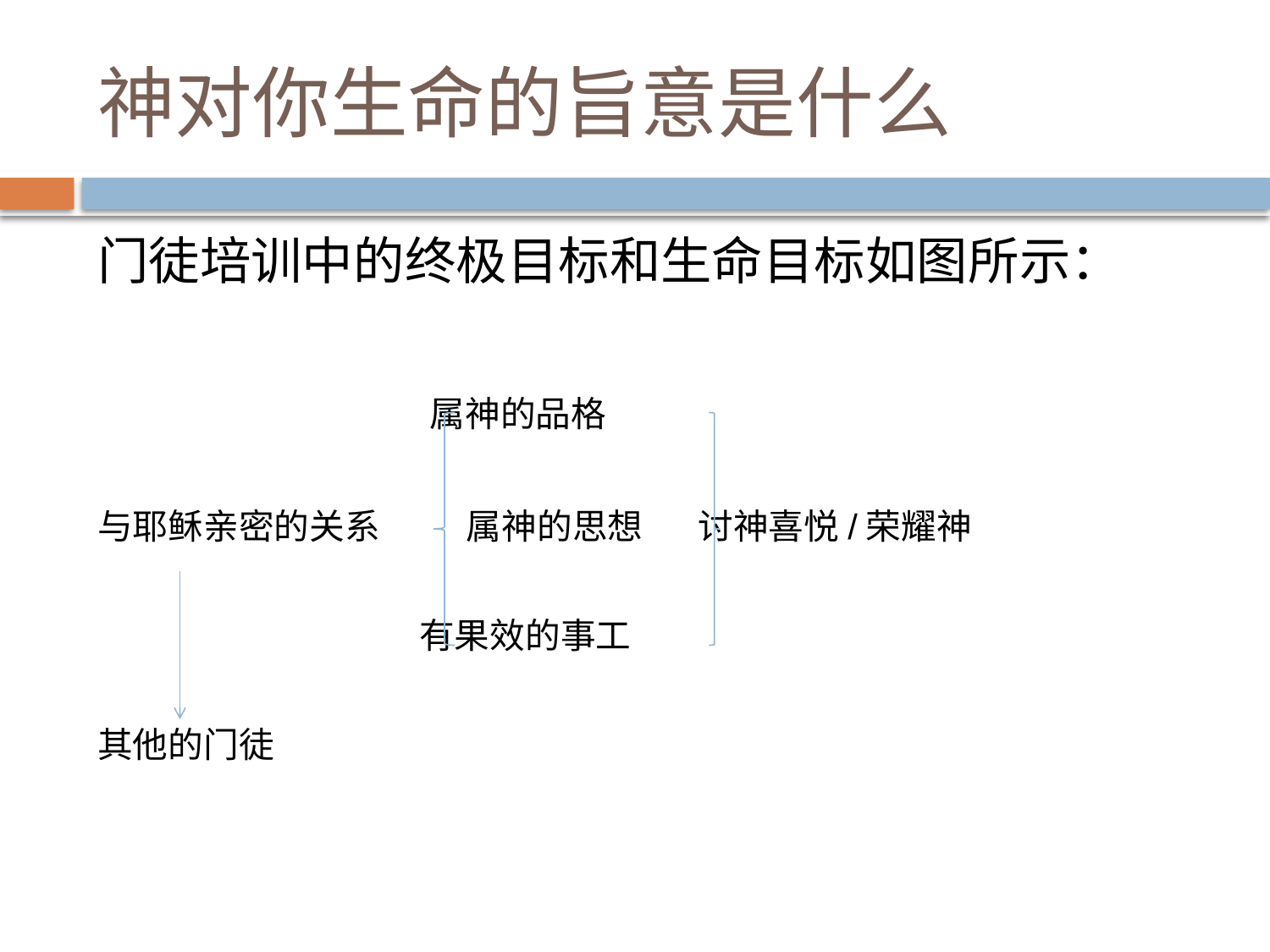

# 神对你生命的旨意是什么
门徒培训中的终极目标和生命目标如图所示：

                            属神的品格

与耶稣亲密的关系           属神的思想       讨神喜悦/荣耀神

                                        有果效的事工

其他的门徒